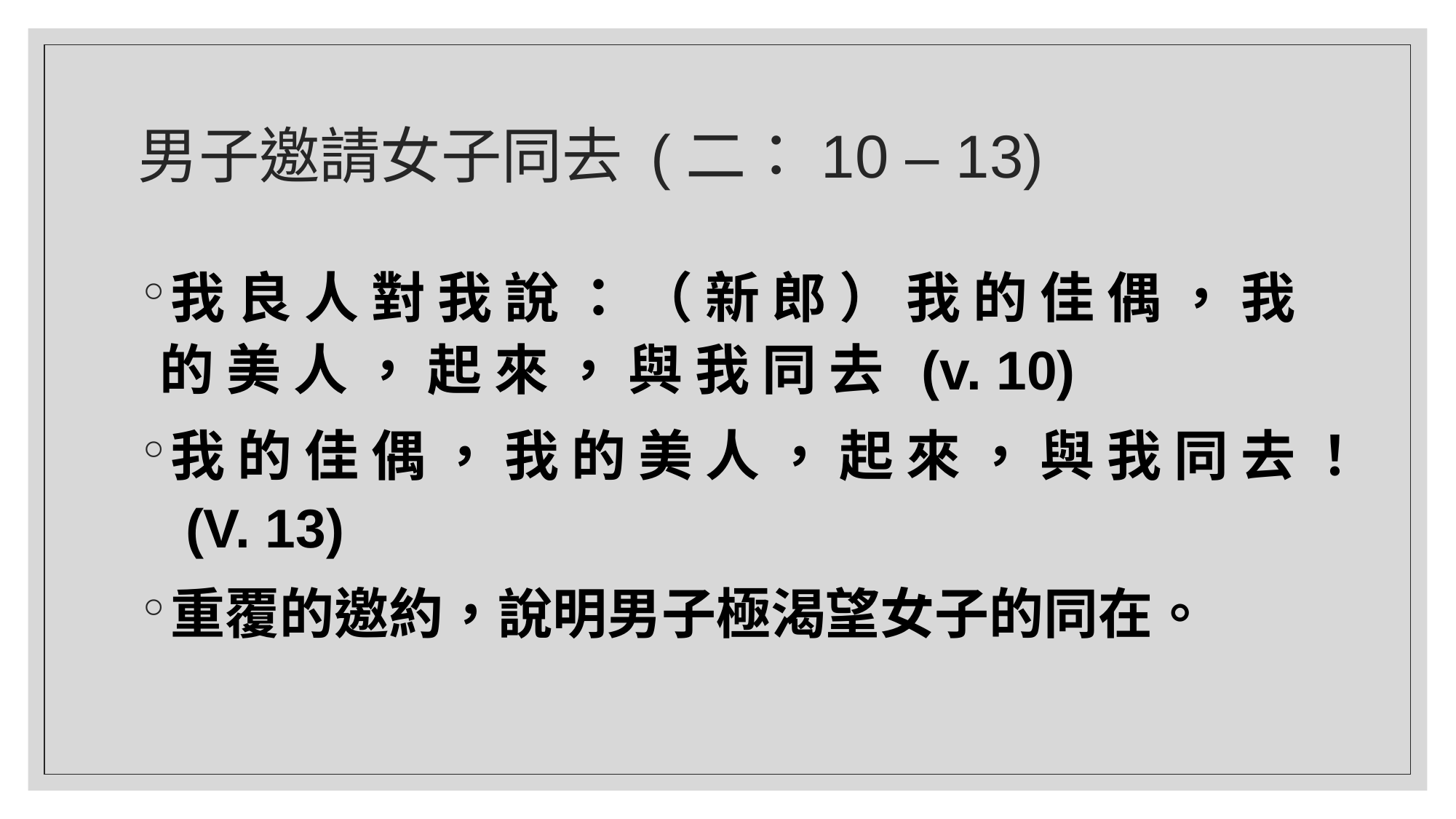

# 男子邀請女子同去 (二：10 – 13)
我 良 人 對 我 說 ： （ 新 郎 ） 我 的 佳 偶 ， 我 的 美 人 ， 起 來 ， 與 我 同 去  (v. 10)
我 的 佳 偶 ， 我 的 美 人 ， 起 來 ， 與 我 同 去 ！ (V. 13)
重覆的邀約，說明男子極渴望女子的同在。